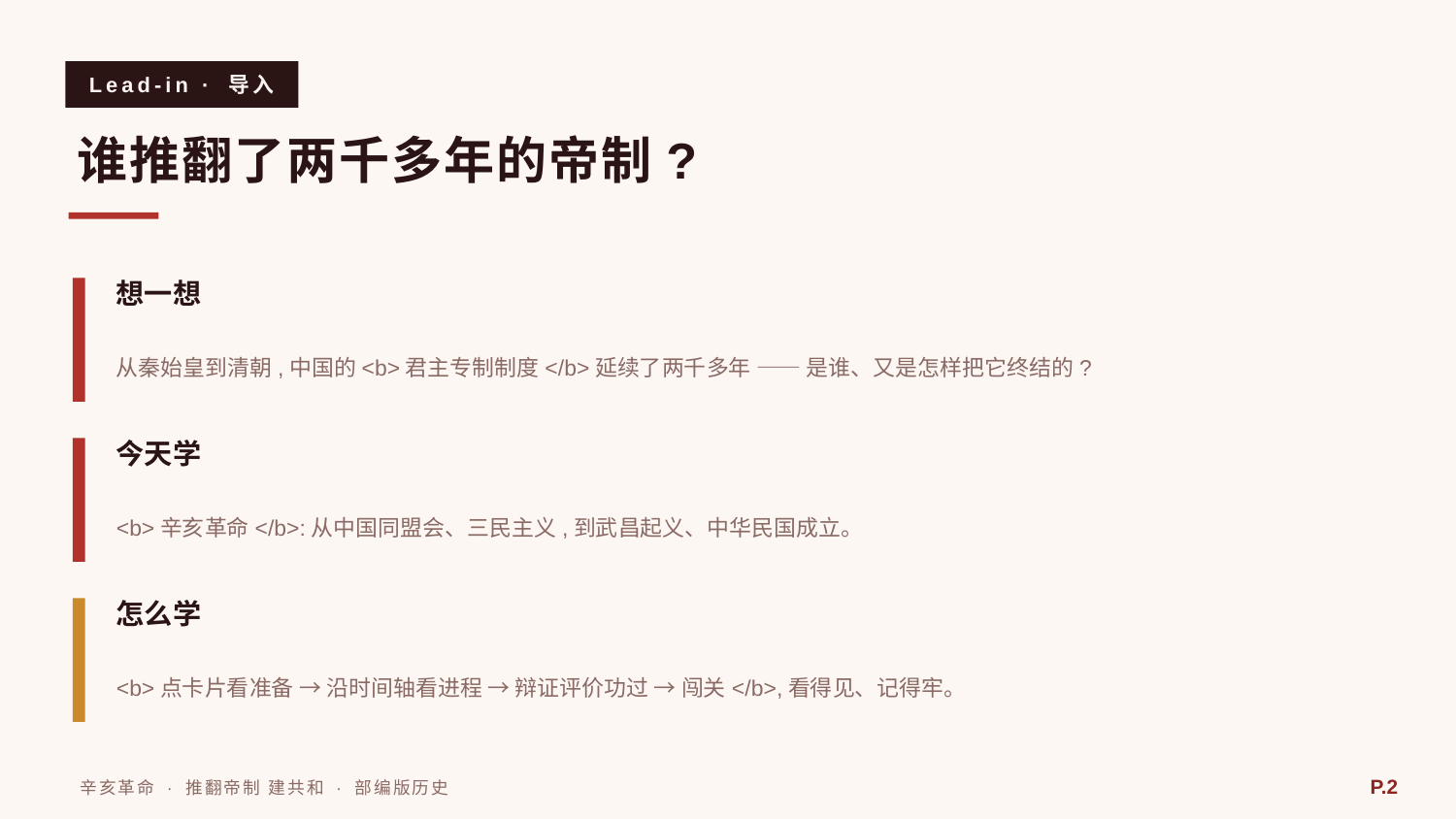

Lead-in · 导入

谁推翻了两千多年的帝制?

想一想

从秦始皇到清朝,中国的<b>君主专制制度</b>延续了两千多年 —— 是谁、又是怎样把它终结的?
今天学

<b>辛亥革命</b>:从中国同盟会、三民主义,到武昌起义、中华民国成立。
怎么学

<b>点卡片看准备 → 沿时间轴看进程 → 辩证评价功过 → 闯关</b>,看得见、记得牢。
P.2
辛亥革命 · 推翻帝制 建共和 · 部编版历史